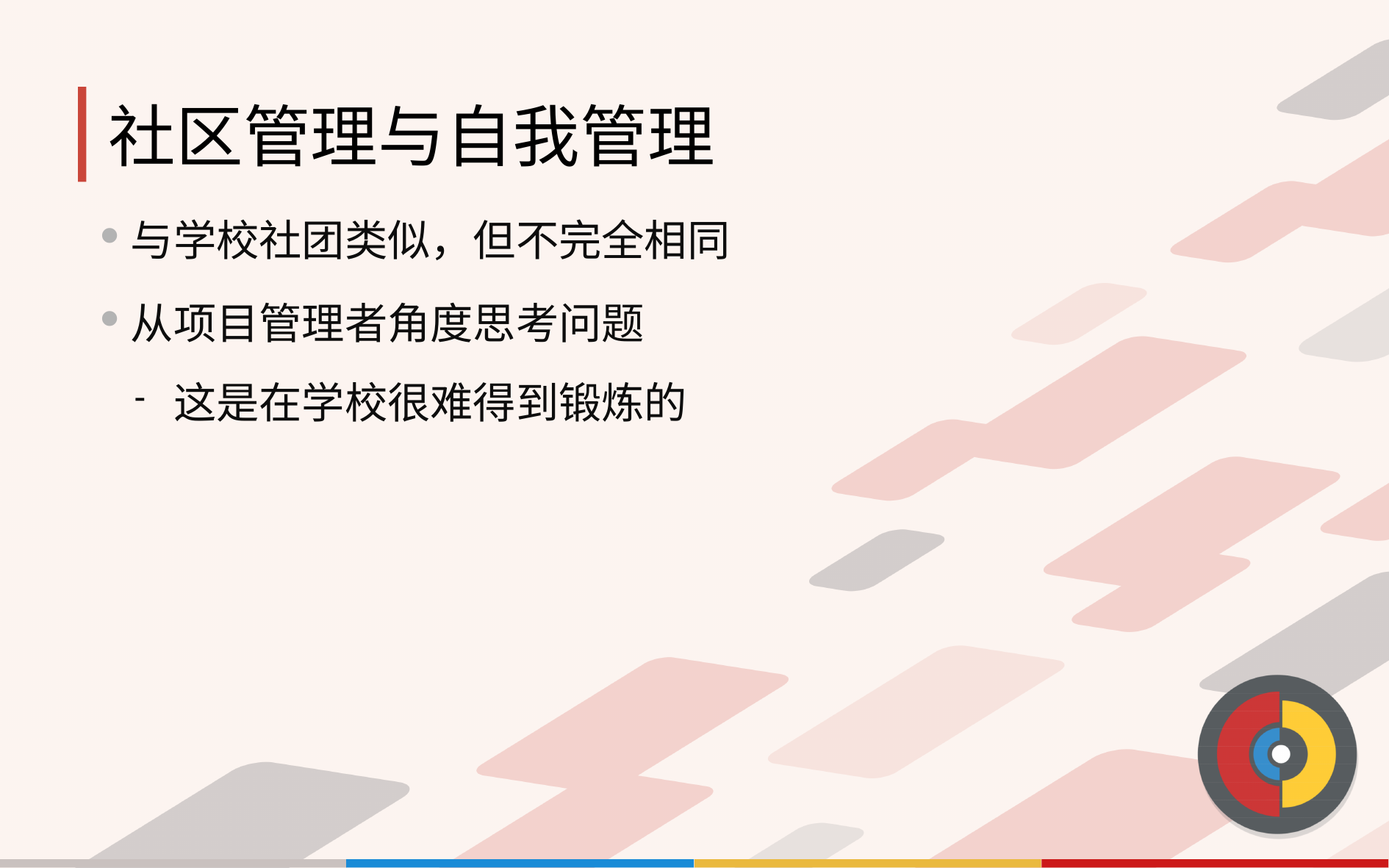

# 社区管理与自我管理
与学校社团类似，但不完全相同
从项目管理者角度思考问题
这是在学校很难得到锻炼的